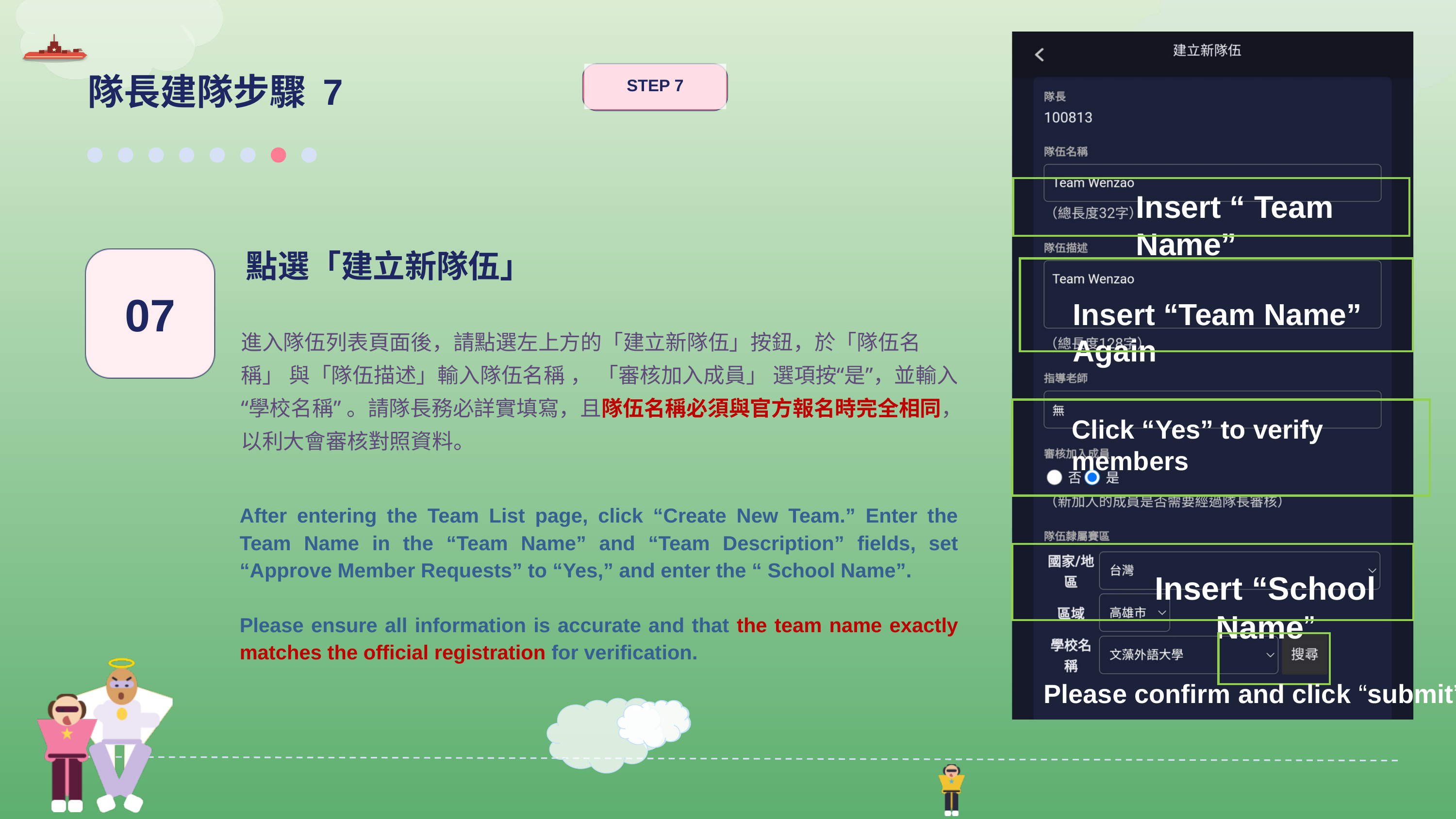

隊長建隊步驟 7

STEP 7

Insert “ Team Name”
點選「建立新隊伍」

07

Insert “Team Name” Again

進入隊伍列表頁面後，請點選左上方的「建立新隊伍」按鈕，於「隊伍名稱」 與「隊伍描述」輸入隊伍名稱 ， 「審核加入成員」 選項按“是”，並輸入“學校名稱” 。請隊長務必詳實填寫，且隊伍名稱必須與官方報名時完全相同，以利大會審核對照資料。

Click “Yes” to verify members

After entering the Team List page, click “Create New Team.” Enter the Team Name in the “Team Name” and “Team Description” fields, set “Approve Member Requests” to “Yes,” and enter the “ School Name”.

Please ensure all information is accurate and that the team name exactly matches the official registration for verification.

Insert “School Name”

Please confirm and click “submit”!